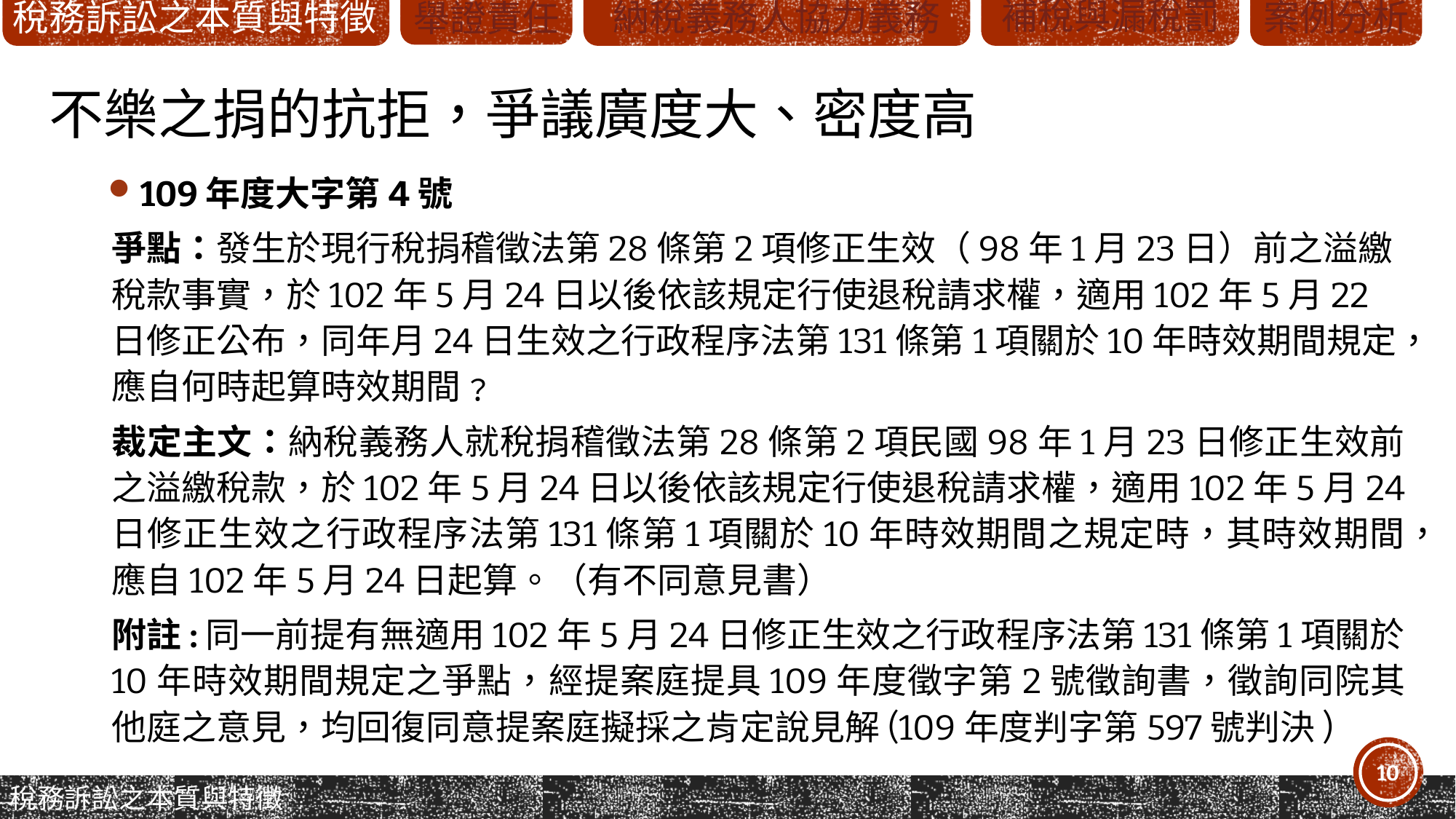

# 不樂之捐的抗拒，爭議廣度大、密度高

109年度大字第4號
爭點：發生於現行稅捐稽徵法第28條第2項修正生效（98年1月23日）前之溢繳稅款事實，於102年5月24日以後依該規定行使退稅請求權，適用102年5月22日修正公布，同年月24日生效之行政程序法第131條第1項關於10年時效期間規定，應自何時起算時效期間﹖
裁定主文：納稅義務人就稅捐稽徵法第28條第2項民國98年1月23日修正生效前之溢繳稅款，於102年5月24日以後依該規定行使退稅請求權，適用102年5月24日修正生效之行政程序法第131條第1項關於10年時效期間之規定時，其時效期間，應自102年5月24日起算。（有不同意見書）
附註:同一前提有無適用102年5月24日修正生效之行政程序法第131條第1項關於10年時效期間規定之爭點，經提案庭提具109年度徵字第2號徵詢書，徵詢同院其他庭之意見，均回復同意提案庭擬採之肯定說見解(109年度判字第597號判決)

10